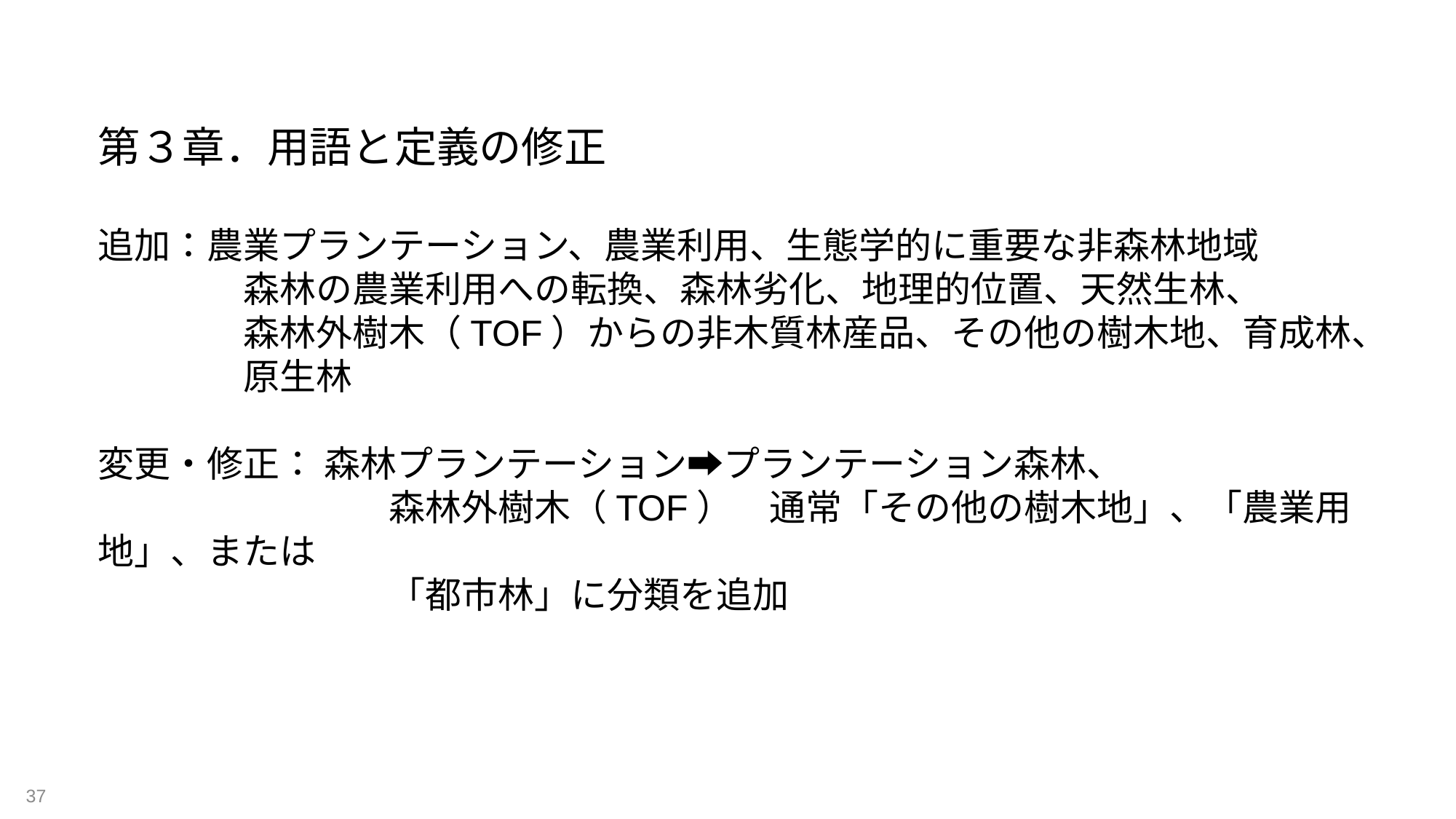

第３章．用語と定義の修正

追加：農業プランテーション、農業利用、生態学的に重要な非森林地域
　　　　森林の農業利用への転換、森林劣化、地理的位置、天然生林、
　　　　森林外樹木（TOF）からの非木質林産品、その他の樹木地、育成林、
　　　　原生林

変更・修正： 森林プランテーション➡プランテーション森林、
　　　　　　　　森林外樹木（TOF）　通常「その他の樹木地」、「農業用地」、または
　　　　　　　　「都市林」に分類を追加
37